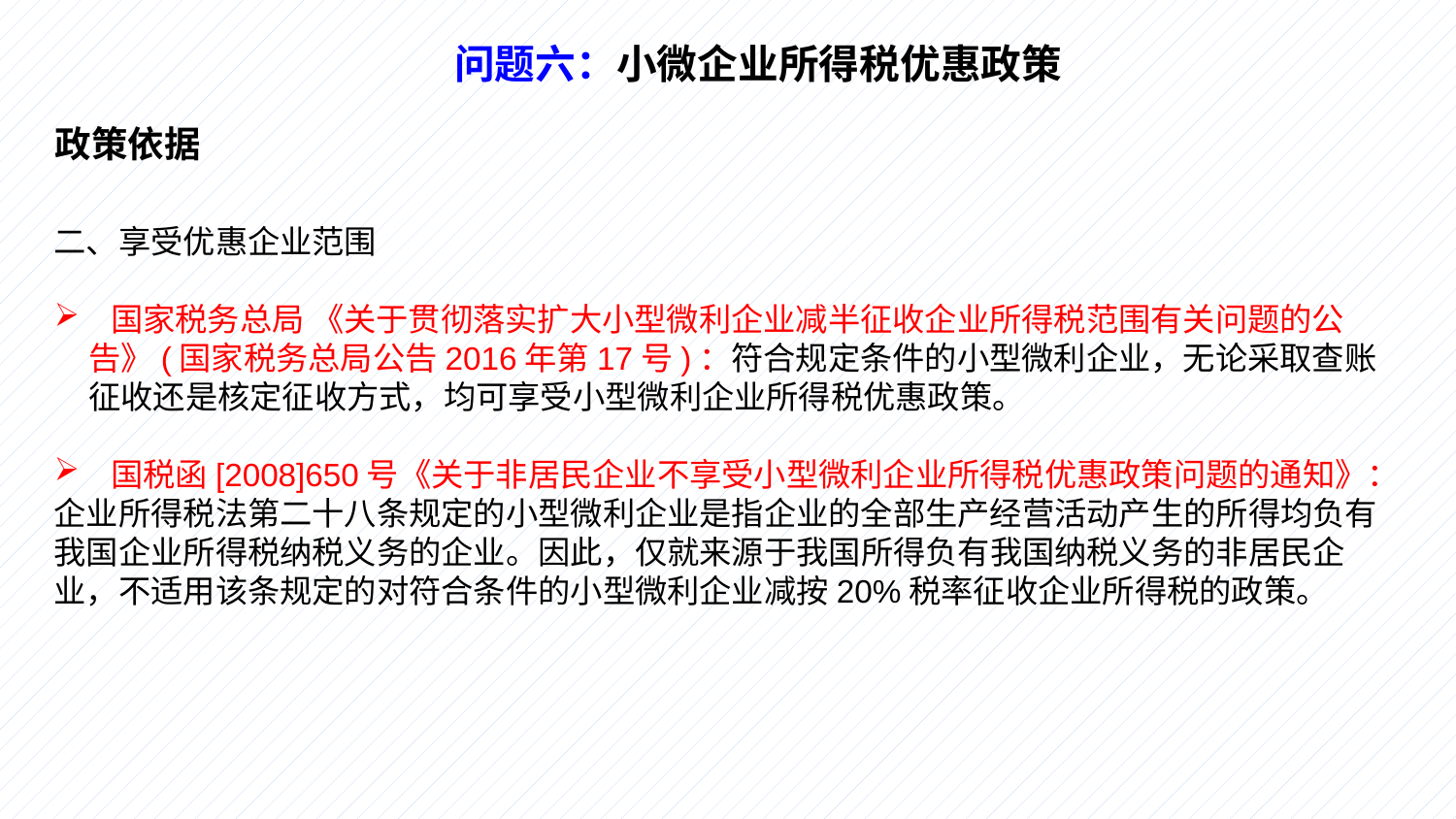

问题六：小微企业所得税优惠政策
政策依据
二、享受优惠企业范围

  国家税务总局 《关于贯彻落实扩大小型微利企业减半征收企业所得税范围有关问题的公告》(国家税务总局公告2016年第17号)：符合规定条件的小型微利企业，无论采取查账征收还是核定征收方式，均可享受小型微利企业所得税优惠政策。

  国税函[2008]650号《关于非居民企业不享受小型微利企业所得税优惠政策问题的通知》：
企业所得税法第二十八条规定的小型微利企业是指企业的全部生产经营活动产生的所得均负有我国企业所得税纳税义务的企业。因此，仅就来源于我国所得负有我国纳税义务的非居民企业，不适用该条规定的对符合条件的小型微利企业减按20%税率征收企业所得税的政策。